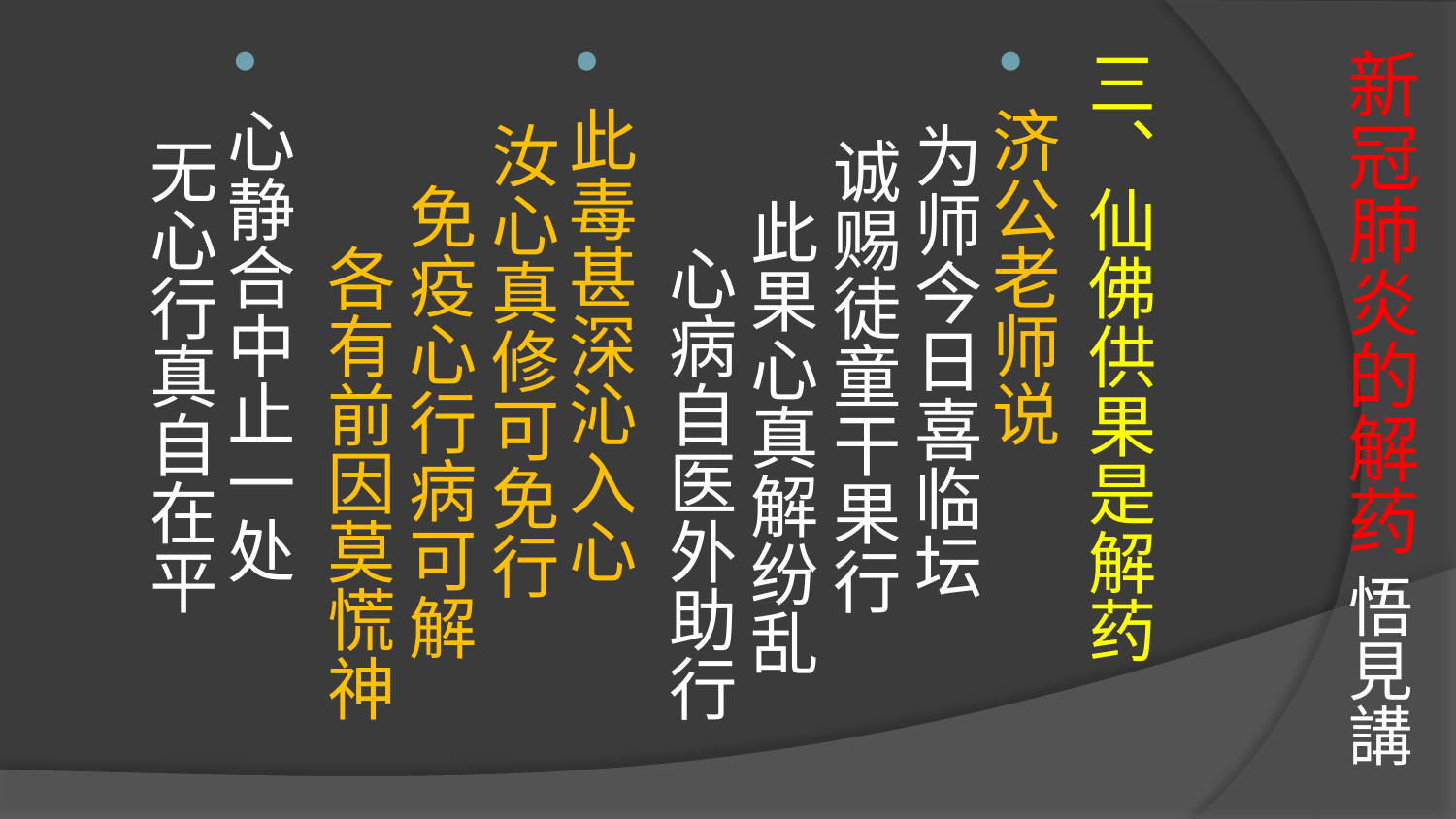

# 新冠肺炎的解药 悟見講
三、仙佛供果是解药
济公老师说                       为师今日喜临坛              诚赐徒童干果行                 此果心真解纷乱                心病自医外助行
此毒甚深沁入心              汝心真修可免行                 免疫心行病可解                 各有前因莫慌神
心静合中止一处               无心行真自在平